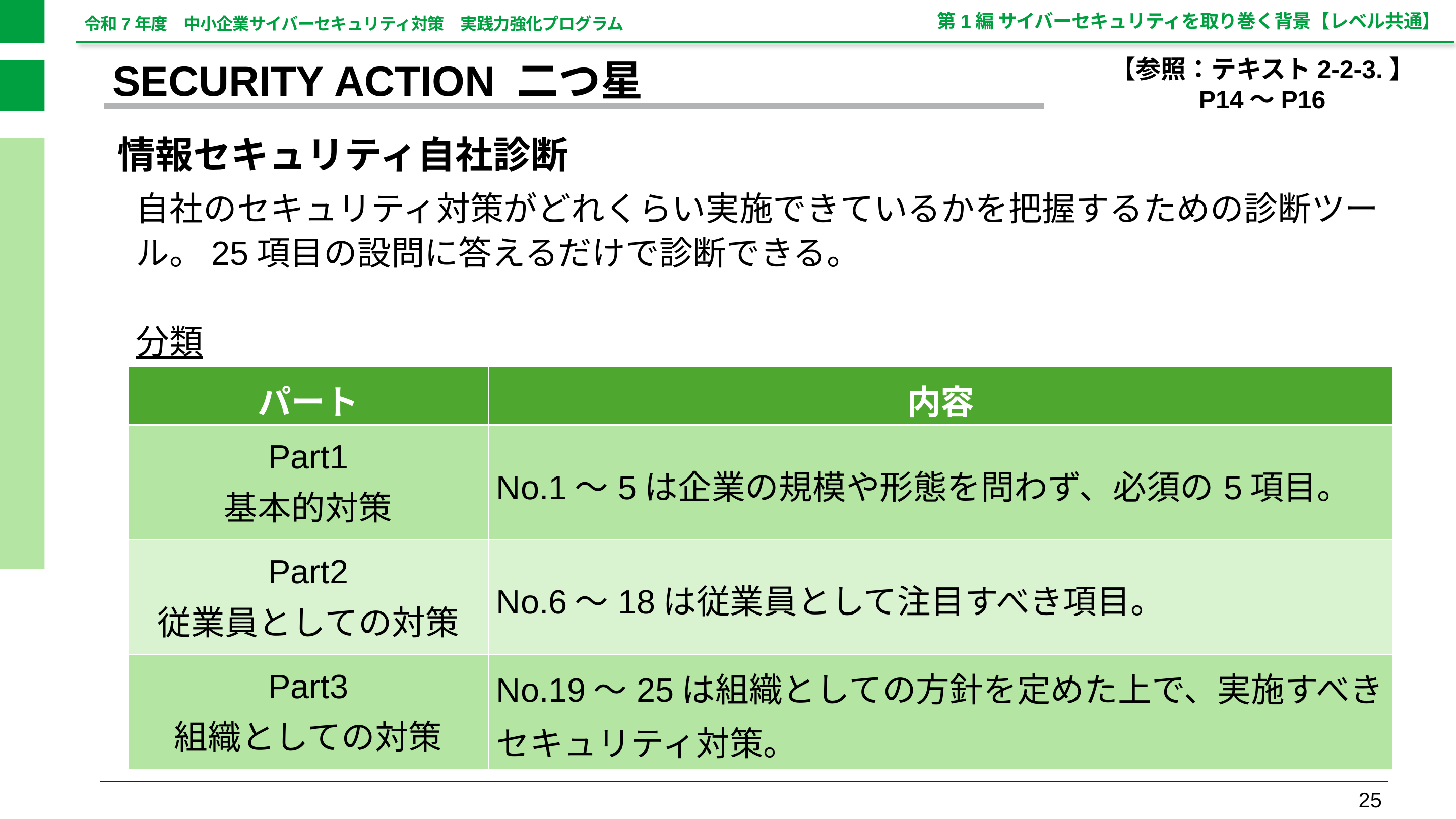

第1編 サイバーセキュリティを取り巻く背景【レベル共通】
【参照：テキスト2-2-3.】
P14～P16
SECURITY ACTION 二つ星
情報セキュリティ自社診断
自社のセキュリティ対策がどれくらい実施できているかを把握するための診断ツール。25項目の設問に答えるだけで診断できる。

分類

| パート | 内容 |
| --- | --- |
| Part1 基本的対策 | No.1～5は企業の規模や形態を問わず、必須の5項目。 |
| Part2 従業員としての対策 | No.6～18は従業員として注目すべき項目。 |
| Part3 組織としての対策 | No.19～25は組織としての方針を定めた上で、実施すべきセキュリティ対策。 |